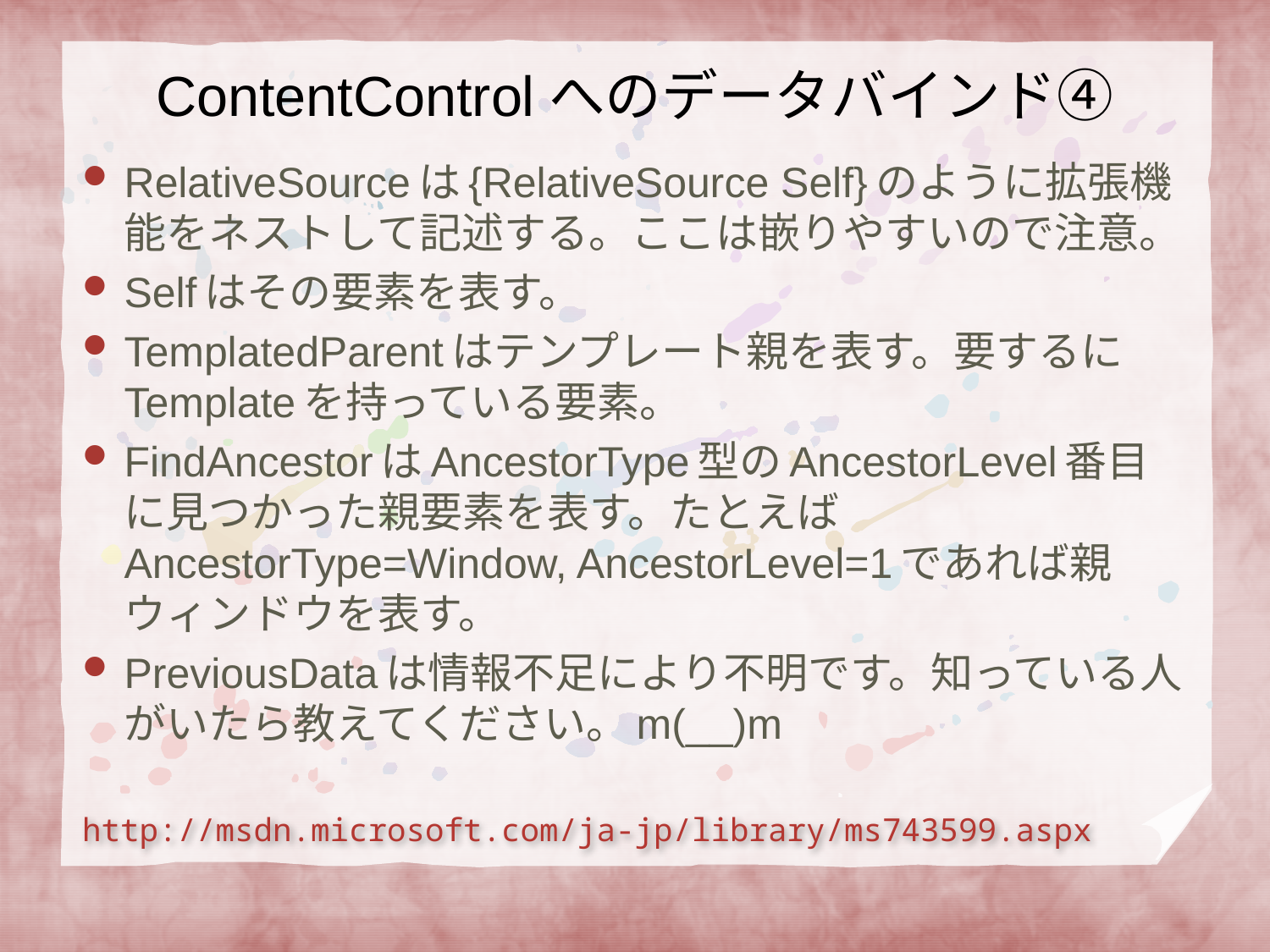

# ContentControlへのデータバインド④
RelativeSourceは{RelativeSource Self}のように拡張機能をネストして記述する。ここは嵌りやすいので注意。
Selfはその要素を表す。
TemplatedParentはテンプレート親を表す。要するにTemplateを持っている要素。
FindAncestorはAncestorType型のAncestorLevel番目に見つかった親要素を表す。たとえばAncestorType=Window, AncestorLevel=1であれば親ウィンドウを表す。
PreviousDataは情報不足により不明です。知っている人がいたら教えてください。m(__)m
http://msdn.microsoft.com/ja-jp/library/ms743599.aspx